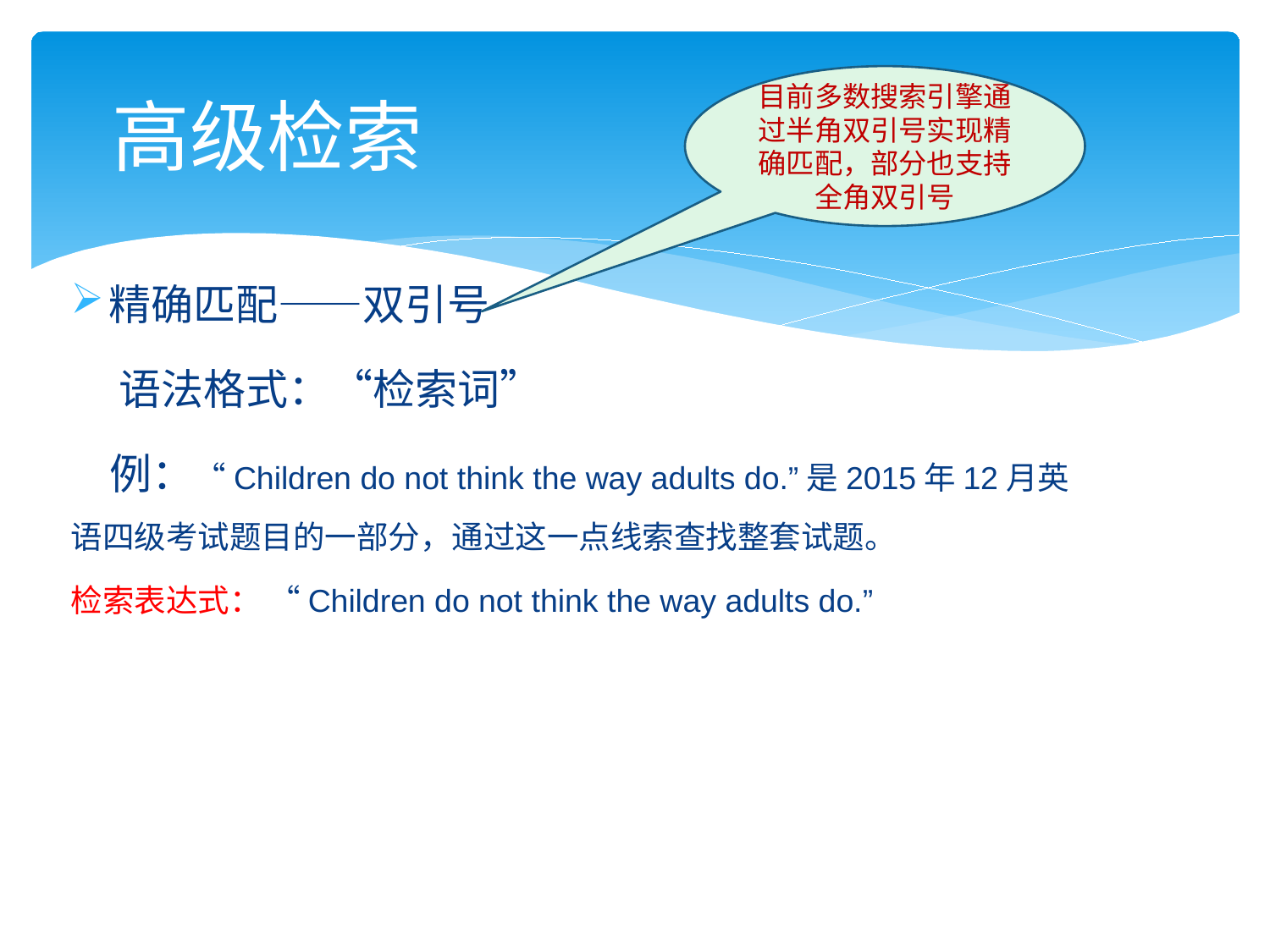

# 高级检索
目前多数搜索引擎通过半角双引号实现精确匹配，部分也支持全角双引号
精确匹配——双引号
    语法格式：“检索词”
   例：“Children do not think the way adults do.”是2015年12月英语四级考试题目的一部分，通过这一点线索查找整套试题。
检索表达式： “Children do not think the way adults do.”